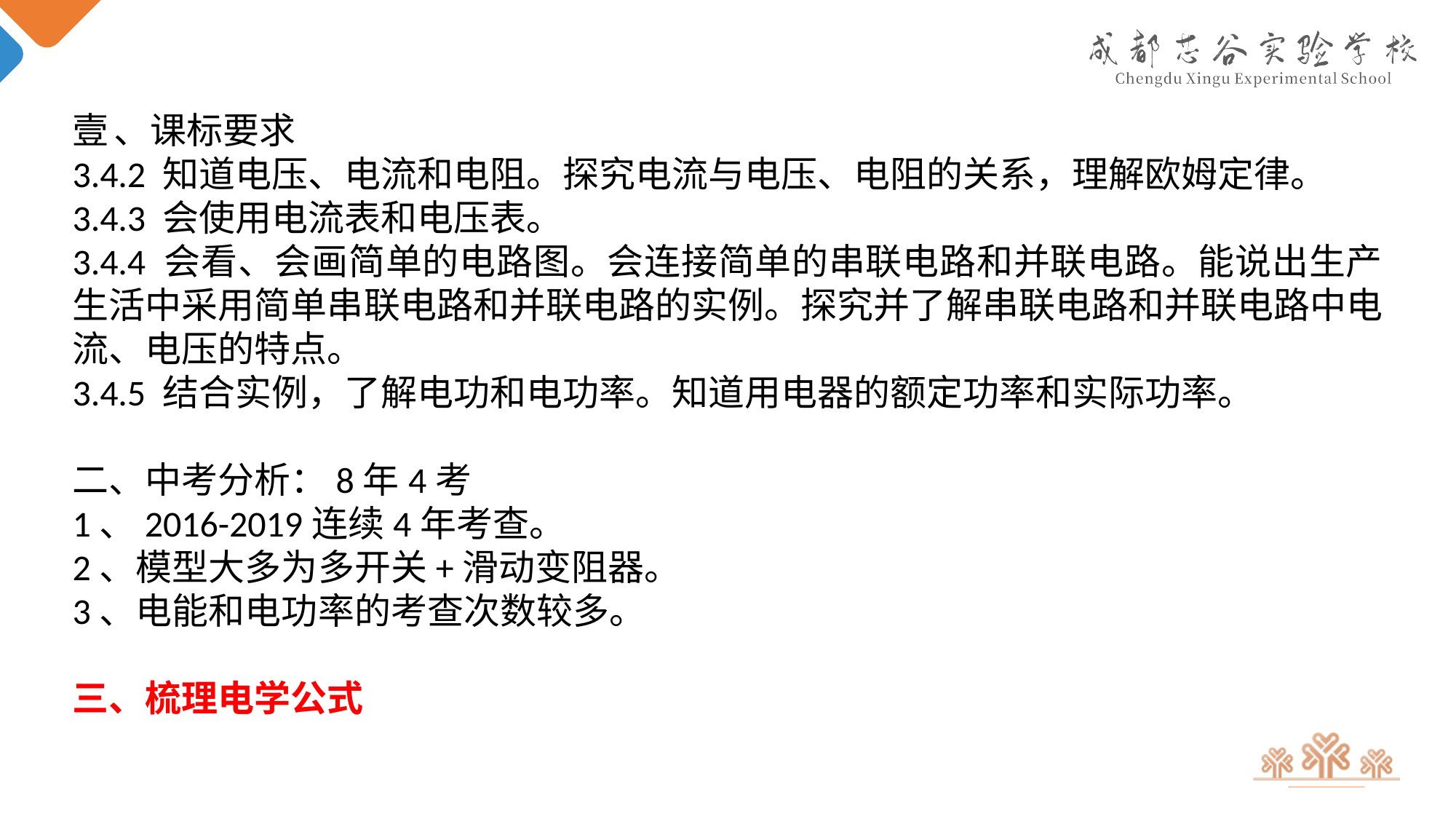

、课标要求
3.4.2 知道电压、电流和电阻。探究电流与电压、电阻的关系，理解欧姆定律。
3.4.3 会使用电流表和电压表。
3.4.4 会看、会画简单的电路图。会连接简单的串联电路和并联电路。能说出生产生活中采用简单串联电路和并联电路的实例。探究并了解串联电路和并联电路中电流、电压的特点。
3.4.5 结合实例，了解电功和电功率。知道用电器的额定功率和实际功率。

二、中考分析：8年4考
1、2016-2019连续4年考查。
2、模型大多为多开关+滑动变阻器。
3、电能和电功率的考查次数较多。

三、梳理电学公式